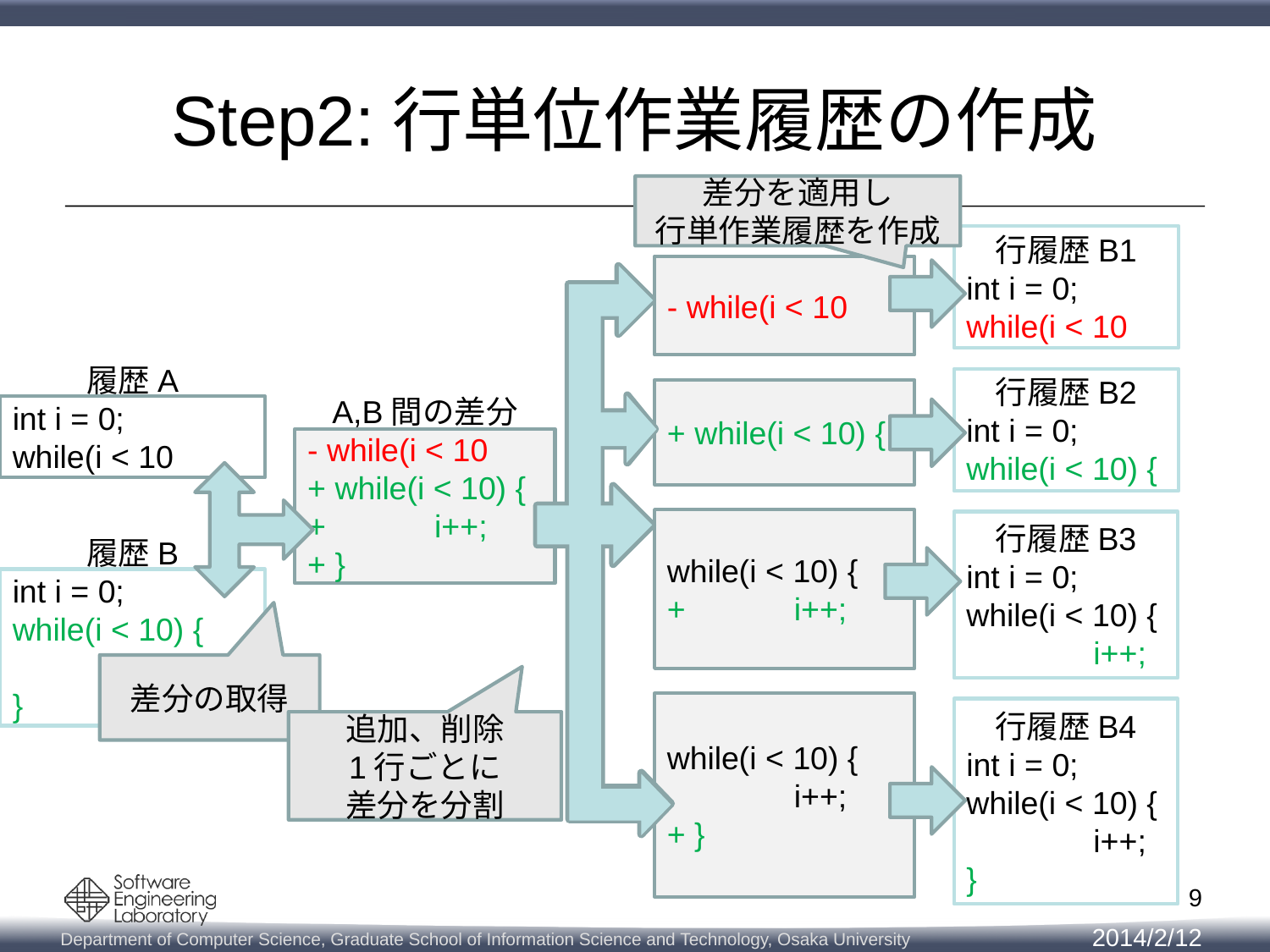

# Step2:行単位作業履歴の作成
差分を適用し
行単作業履歴を作成
行履歴B1
int i = 0;
while(i < 10
- while(i < 10

行履歴B2
int i = 0;
while(i < 10) {
+ while(i < 10) {
履歴A
int i = 0;
while(i < 10

A,B間の差分
- while(i < 10
+ while(i < 10) {
+ 	i++;
+ }

while(i < 10) {
+ 	i++;
行履歴B3
int i = 0;
while(i < 10) {
	i++;

履歴B
int i = 0;
while(i < 10) {
	i++;
}

差分の取得
while(i < 10) {
	i++;
+ }
行履歴B4
int i = 0;
while(i < 10) {
	i++;
}
追加、削除
1行ごとに
差分を分割

9
2014/2/12